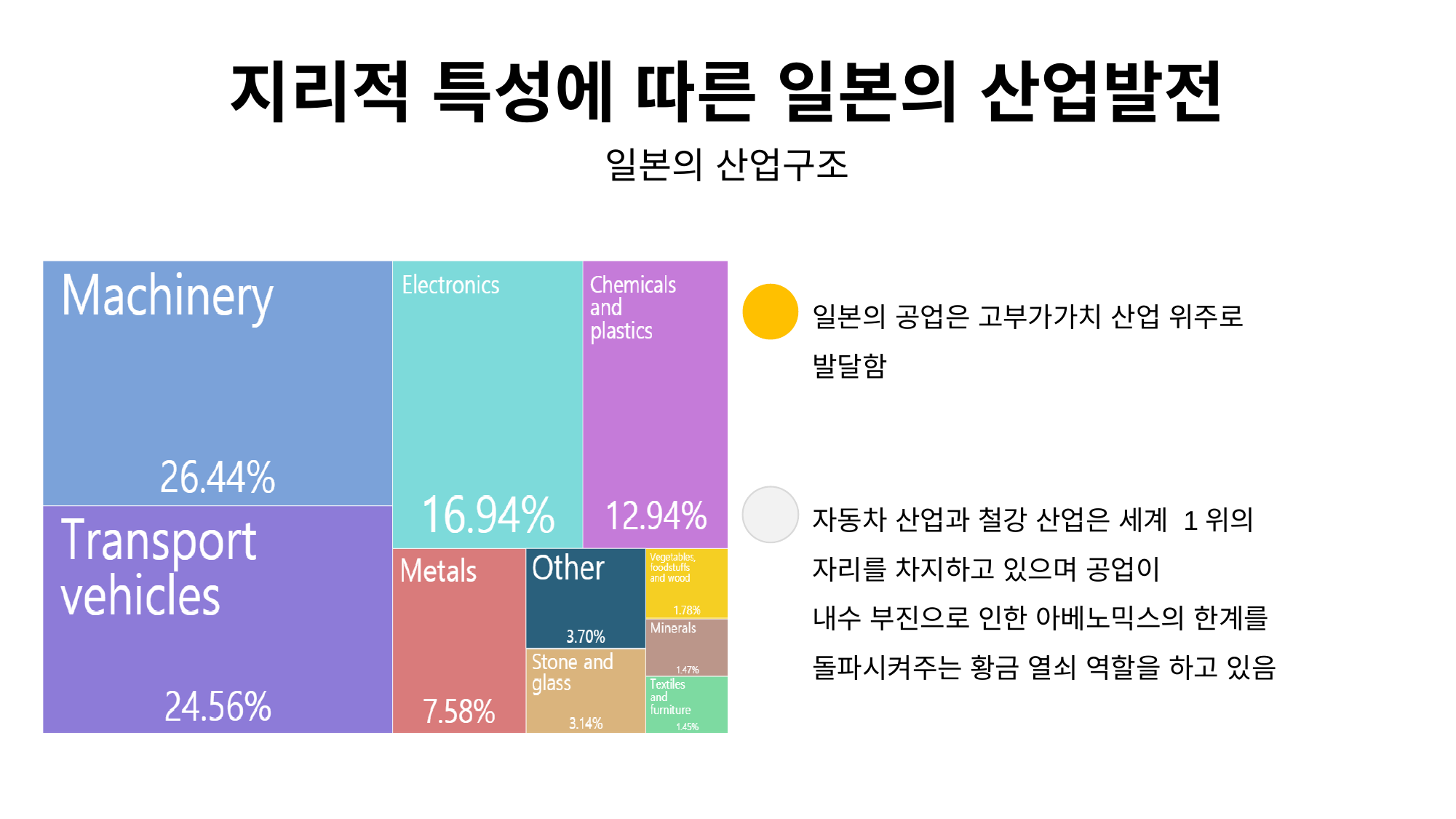

지리적 특성에 따른 일본의 산업발전
일본의 산업구조

일본의 공업은 고부가가치 산업 위주로
발달함

자동차 산업과 철강 산업은 세계 1위의
자리를 차지하고 있으며 공업이
내수 부진으로 인한 아베노믹스의 한계를
돌파시켜주는 황금 열쇠 역할을 하고 있음